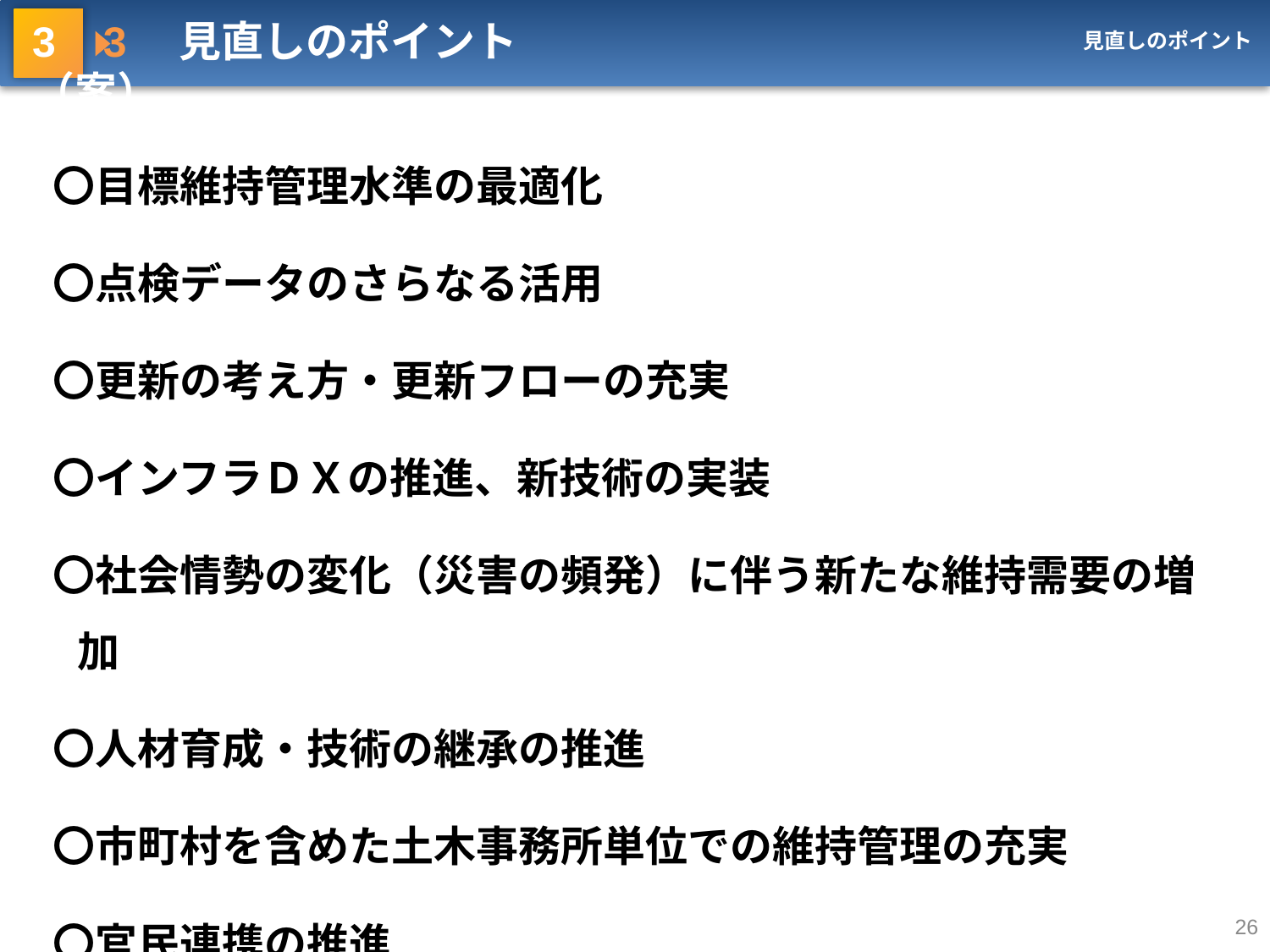

3    3　見直しのポイント（案）
見直しのポイント

〇目標維持管理水準の最適化
〇点検データのさらなる活用
〇更新の考え方・更新フローの充実
〇インフラＤＸの推進、新技術の実装
〇社会情勢の変化（災害の頻発）に伴う新たな維持需要の増加
〇人材育成・技術の継承の推進
〇市町村を含めた土木事務所単位での維持管理の充実
〇官民連携の推進　　　　　　　　　　　　　　　　　　　　　　　　　　　など
26